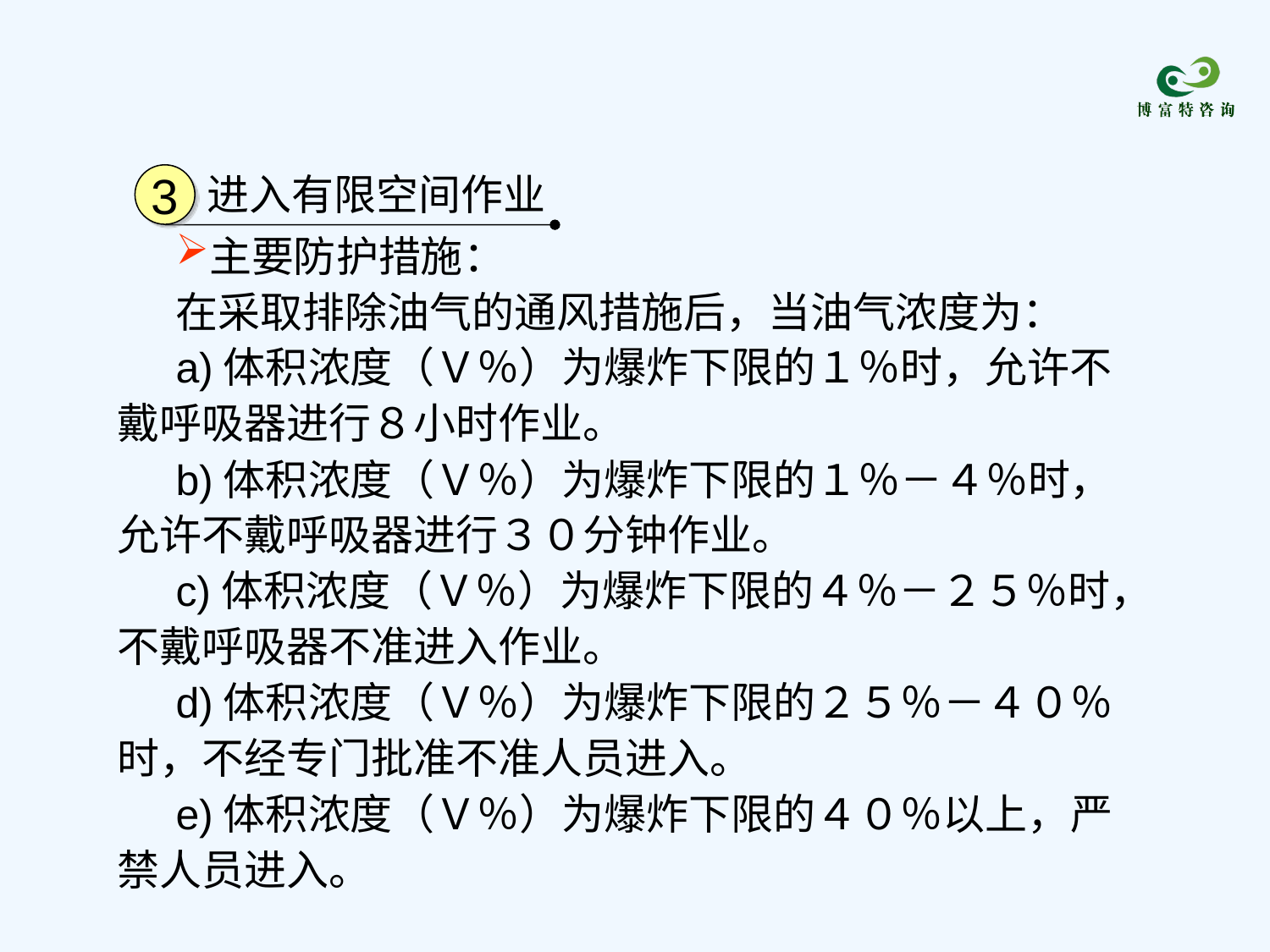

进入有限空间作业
3
主要防护措施：
在采取排除油气的通风措施后，当油气浓度为：
a)体积浓度（Ｖ％）为爆炸下限的１％时，允许不戴呼吸器进行８小时作业。
b)体积浓度（Ｖ％）为爆炸下限的１％－４％时，允许不戴呼吸器进行３０分钟作业。
c)体积浓度（Ｖ％）为爆炸下限的４％－２５％时，不戴呼吸器不准进入作业。
d)体积浓度（Ｖ％）为爆炸下限的２５％－４０％时，不经专门批准不准人员进入。
e)体积浓度（Ｖ％）为爆炸下限的４０％以上，严禁人员进入。

65